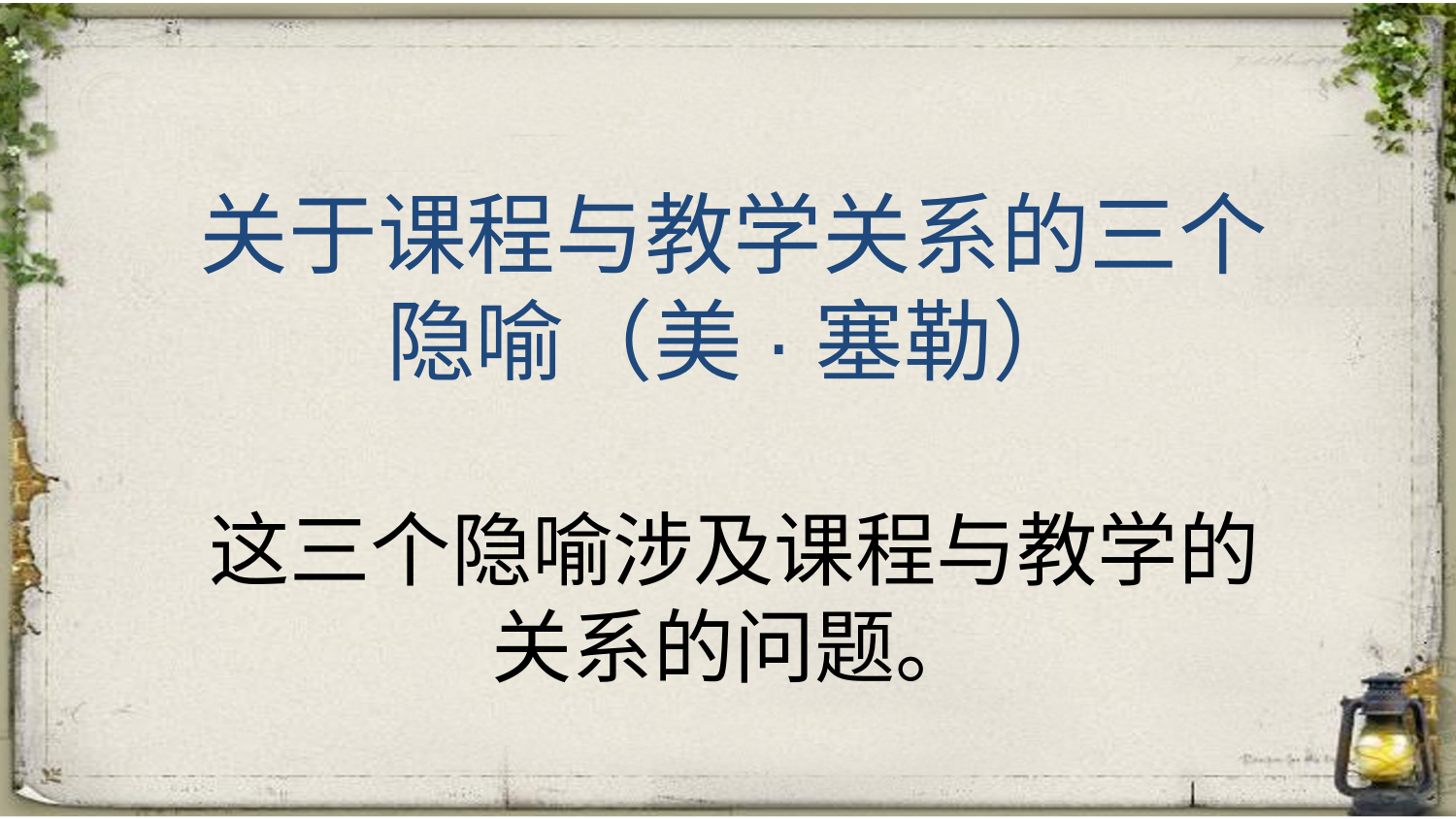

关于课程与教学关系的三个隐喻（美·塞勒）

这三个隐喻涉及课程与教学的关系的问题。